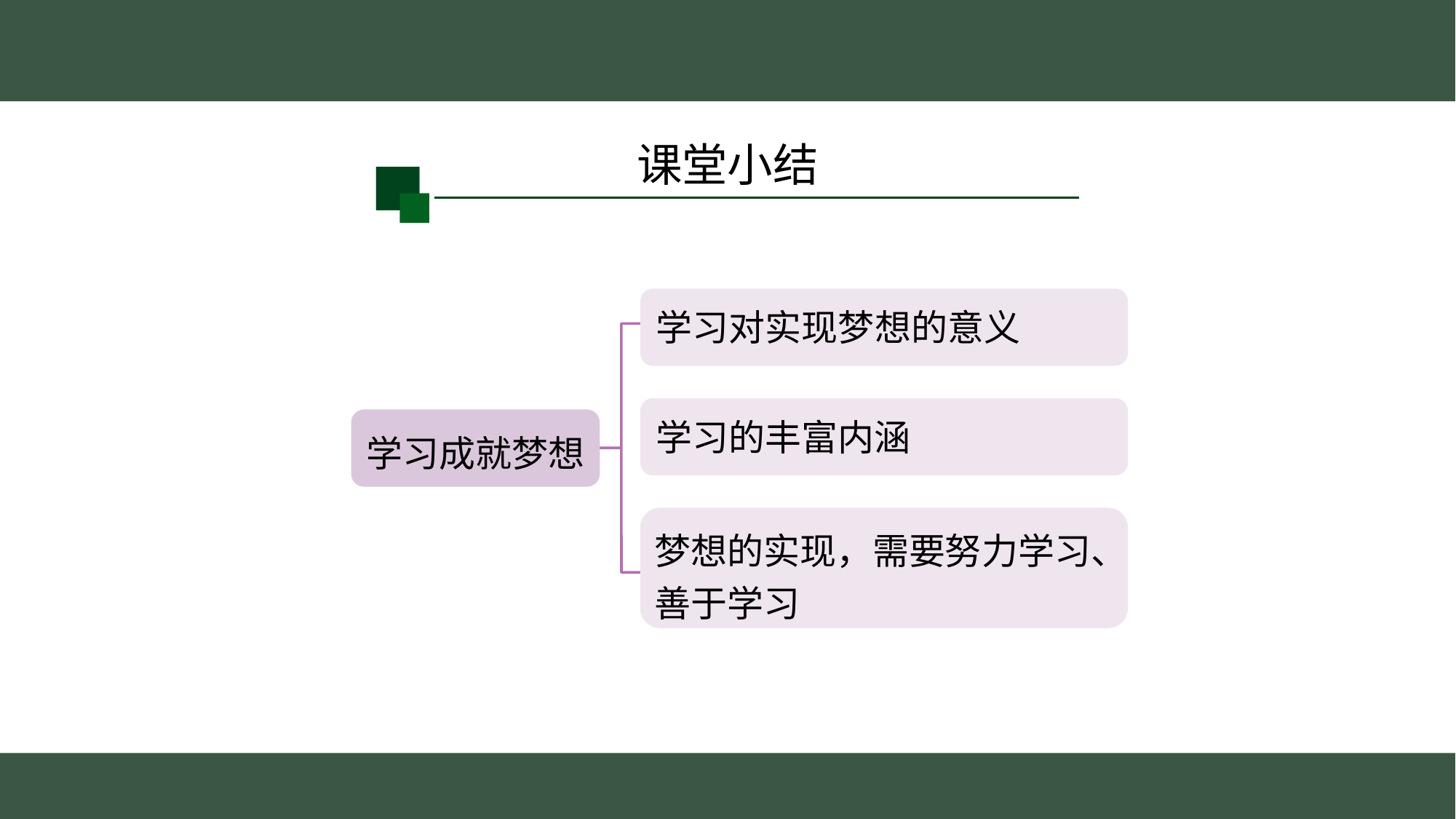

课堂小结

学习对实现梦想的意义

学习的丰富内涵

学习成就梦想

梦想的实现，需要努力学习、
善于学习